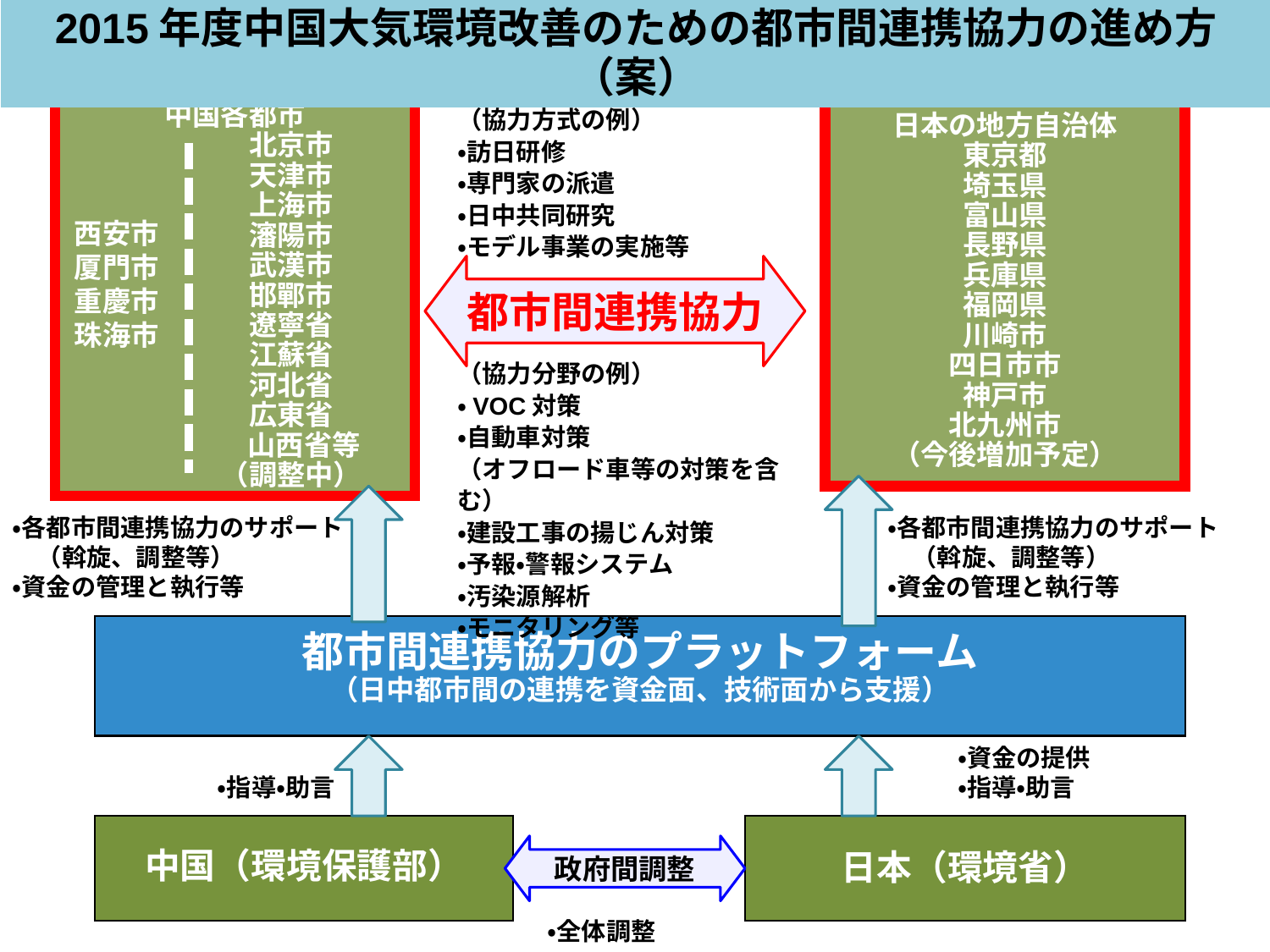

2015年度中国大気環境改善のための都市間連携協力の進め方（案）

中国各都市
　　　　北京市
　　　　天津市
　　　　上海市
　　　　瀋陽市
　　　　武漢市
　　　　邯鄲市
　　　　遼寧省
　　　　江蘇省
　　　　河北省
　　　　広東省
   　　　　山西省等
　　　　（調整中）
（協力方式の例）
・訪日研修
・専門家の派遣
・日中共同研究
・モデル事業の実施等

（協力分野の例）
・VOC対策
・自動車対策
（オフロード車等の対策を含む）
・建設工事の揚じん対策
・予報・警報システム
・汚染源解析
・モニタリング等
日本の地方自治体
東京都
埼玉県
富山県
長野県
兵庫県
福岡県
川崎市
四日市市
神戸市
北九州市
（今後増加予定）
西安市
厦門市
重慶市
珠海市
都市間連携協力

・各都市間連携協力のサポート
　（斡旋、調整等）
・資金の管理と執行等
・各都市間連携協力のサポート
　（斡旋、調整等）
・資金の管理と執行等
都市間連携協力のプラットフォーム
（日中都市間の連携を資金面、技術面から支援）

・指導・助言

・資金の提供
・指導・助言

中国（環境保護部）

日本（環境省）
政府間調整
・全体調整